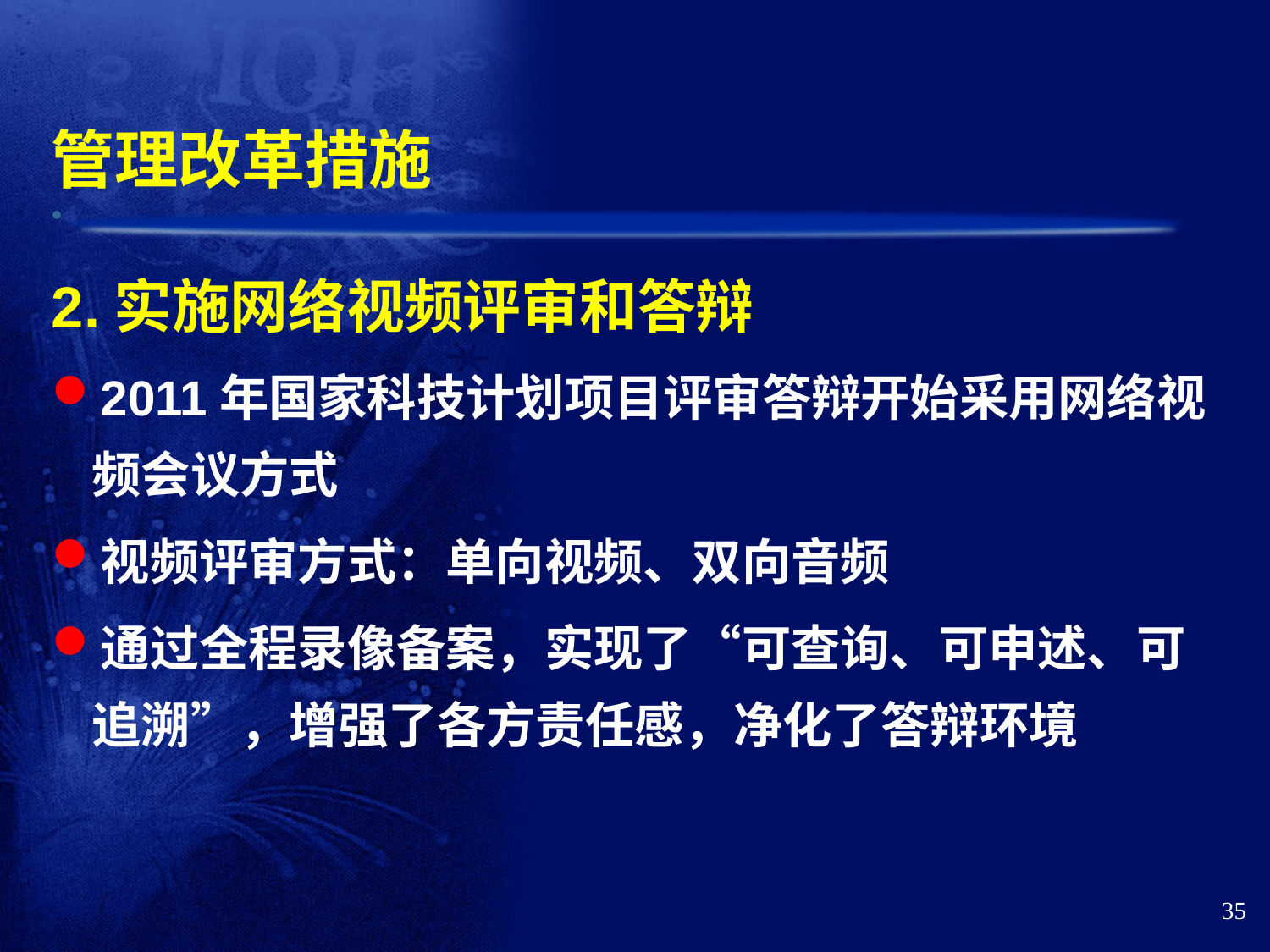

管理改革措施

2.实施网络视频评审和答辩
2011年国家科技计划项目评审答辩开始采用网络视频会议方式
视频评审方式：单向视频、双向音频
通过全程录像备案，实现了“可查询、可申述、可追溯”，增强了各方责任感，净化了答辩环境
35